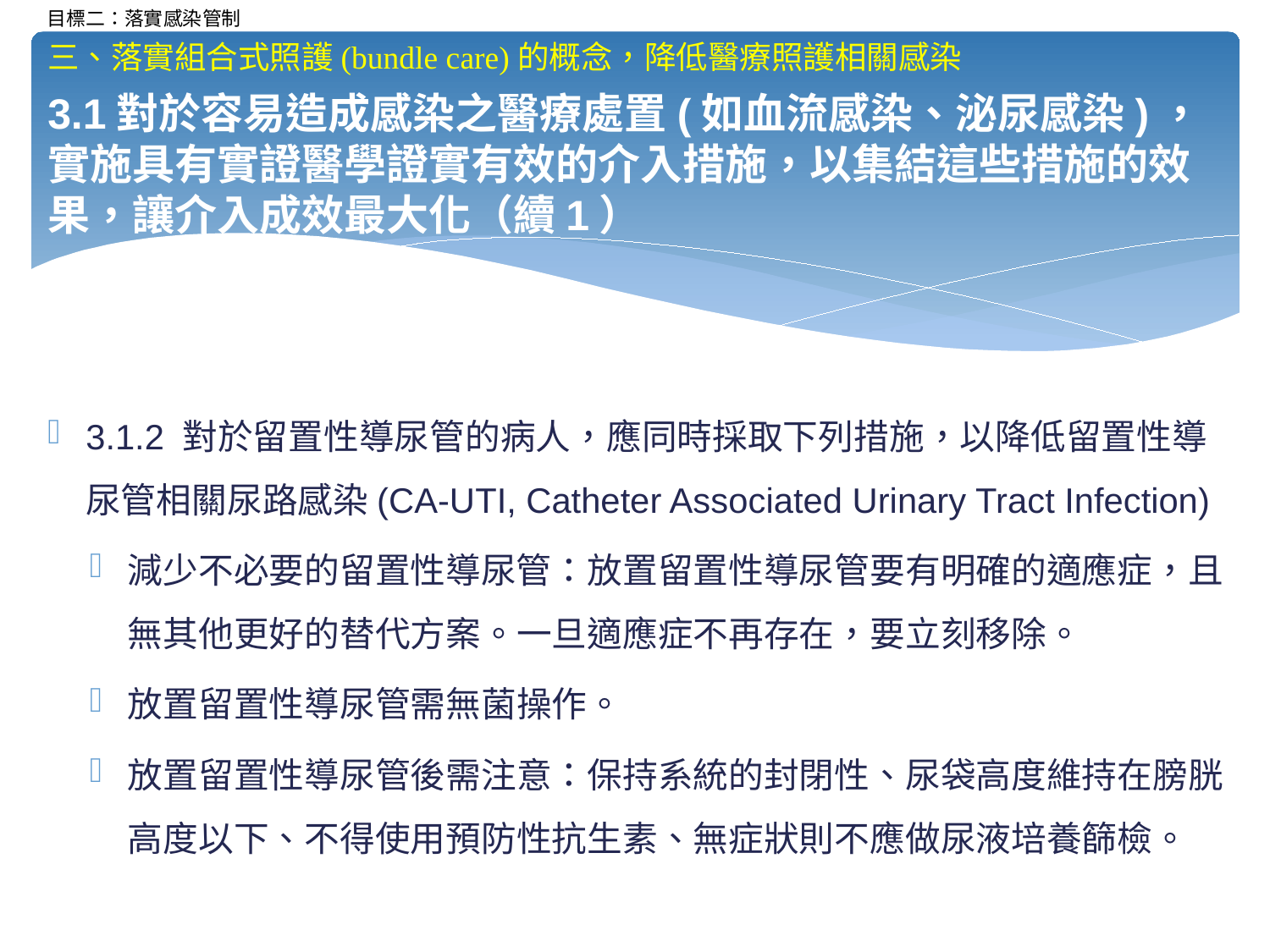

三、落實組合式照護(bundle care)的概念，降低醫療照護相關感染
# 3.1對於容易造成感染之醫療處置(如血流感染、泌尿感染)，實施具有實證醫學證實有效的介入措施，以集結這些措施的效果，讓介入成效最大化（續1）
3.1.2 對於留置性導尿管的病人，應同時採取下列措施，以降低留置性導尿管相關尿路感染(CA-UTI, Catheter Associated Urinary Tract Infection)
減少不必要的留置性導尿管：放置留置性導尿管要有明確的適應症，且無其他更好的替代方案。一旦適應症不再存在，要立刻移除。
放置留置性導尿管需無菌操作。
放置留置性導尿管後需注意：保持系統的封閉性、尿袋高度維持在膀胱高度以下、不得使用預防性抗生素、無症狀則不應做尿液培養篩檢。